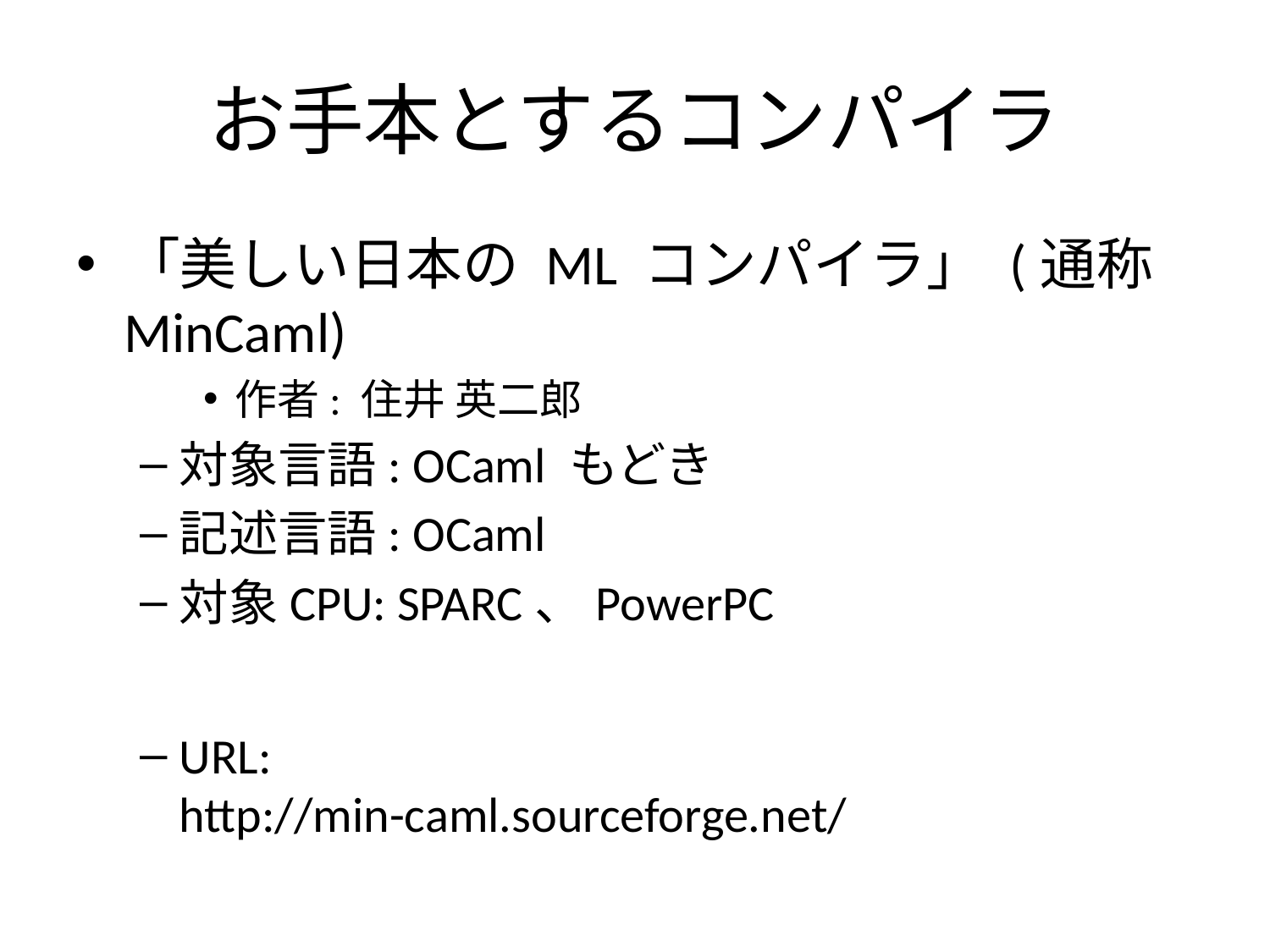

# お手本とするコンパイラ
「美しい日本の ML コンパイラ」 (通称 MinCaml)
作者: 住井 英二郎
対象言語: OCaml もどき
記述言語: OCaml
対象CPU: SPARC、PowerPC

URL:
http://min-caml.sourceforge.net/